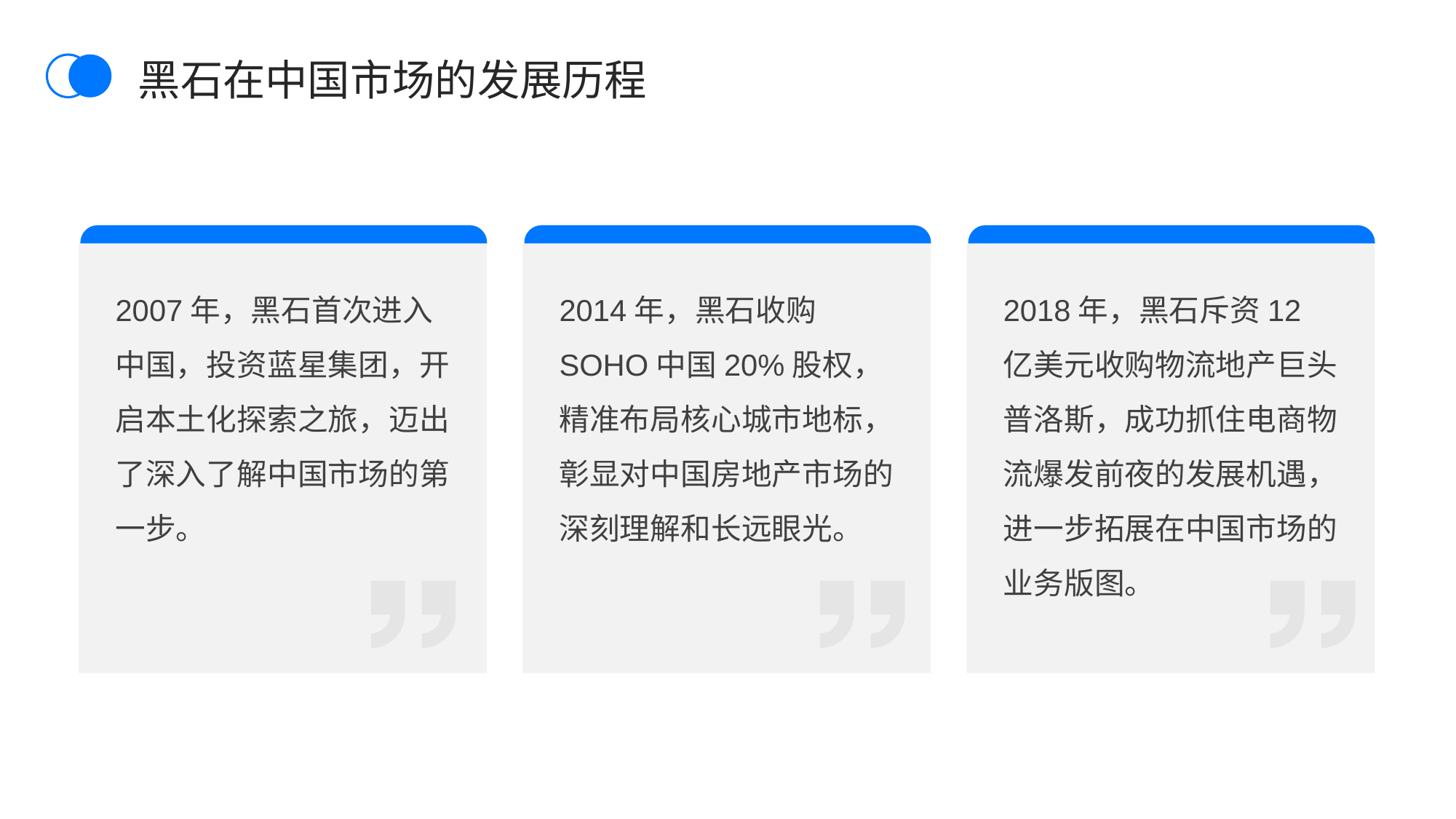

黑石在中国市场的发展历程

2007年，黑石首次进入中国，投资蓝星集团，开启本土化探索之旅，迈出了深入了解中国市场的第一步。
2014年，黑石收购SOHO中国20%股权，精准布局核心城市地标，彰显对中国房地产市场的深刻理解和长远眼光。
2018年，黑石斥资12亿美元收购物流地产巨头普洛斯，成功抓住电商物流爆发前夜的发展机遇，进一步拓展在中国市场的业务版图。